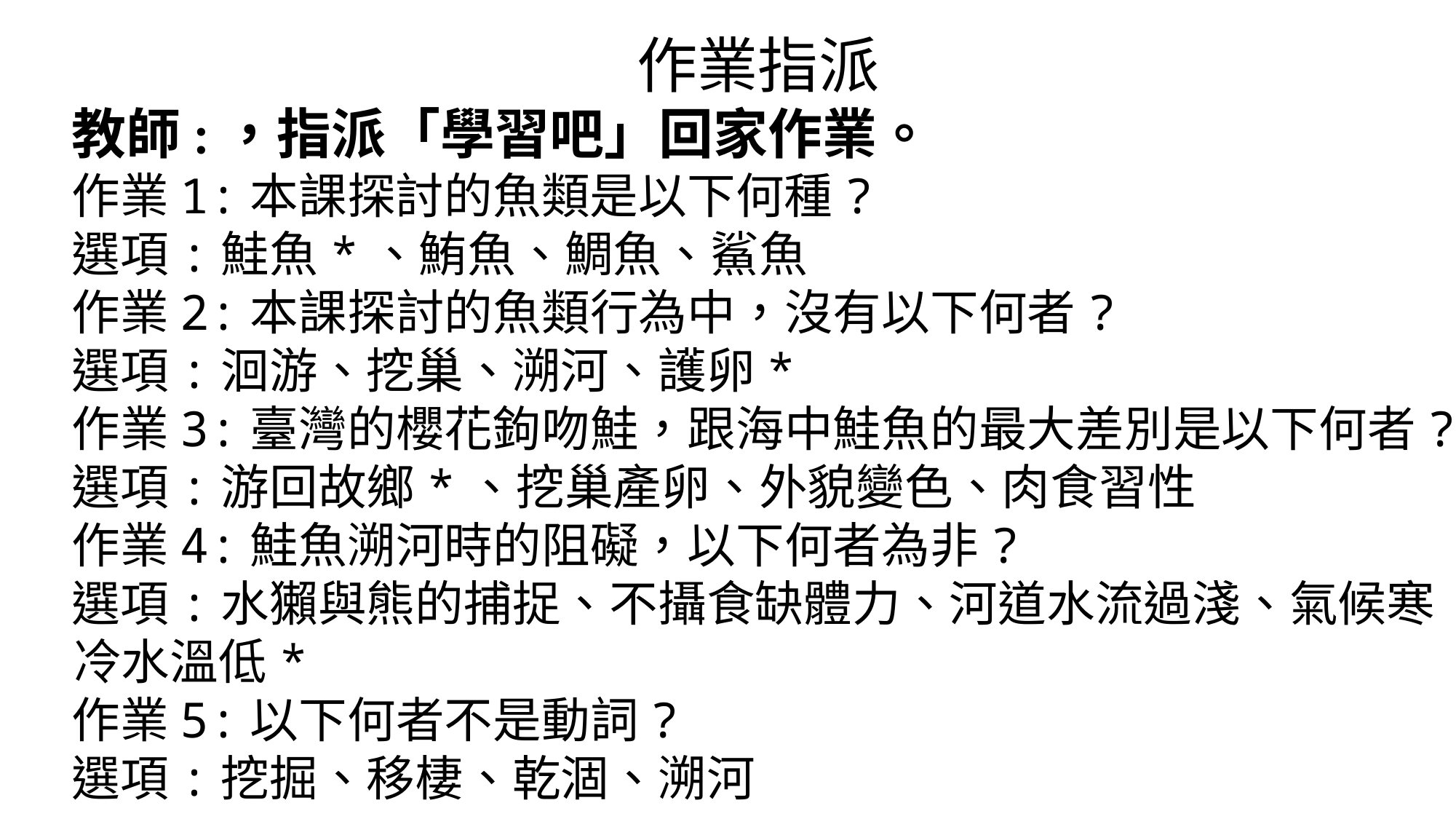

作業指派
教師:，指派「學習吧」回家作業。
作業1:本課探討的魚類是以下何種?
選項:鮭魚*、鮪魚、鯛魚、鯊魚
作業2:本課探討的魚類行為中，沒有以下何者?
選項:洄游、挖巢、溯河、護卵*
作業3:臺灣的櫻花鉤吻鮭，跟海中鮭魚的最大差別是以下何者?
選項:游回故鄉*、挖巢產卵、外貌變色、肉食習性
作業4:鮭魚溯河時的阻礙，以下何者為非?
選項:水獺與熊的捕捉、不攝食缺體力、河道水流過淺、氣候寒冷水溫低*
作業5:以下何者不是動詞?
選項:挖掘、移棲、乾涸、溯河